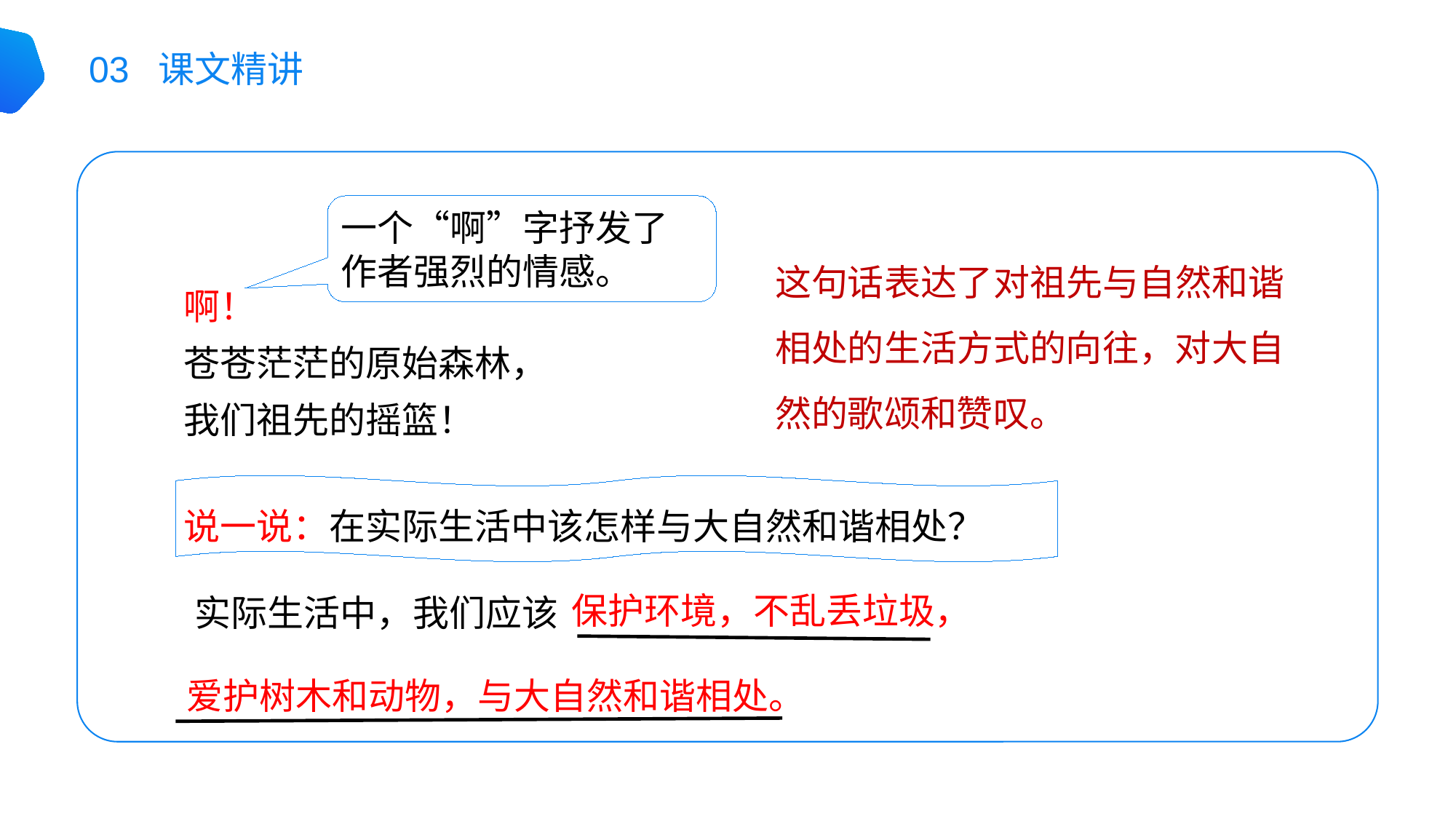

03  课文精讲
一个“啊”字抒发了作者强烈的情感。
这句话表达了对祖先与自然和谐相处的生活方式的向往，对大自然的歌颂和赞叹。
啊！
苍苍茫茫的原始森林，
我们祖先的摇篮！
说一说：在实际生活中该怎样与大自然和谐相处？
      实际生活中，我们应该
保护环境，不乱丢垃圾，
爱护树木和动物，与大自然和谐相处。